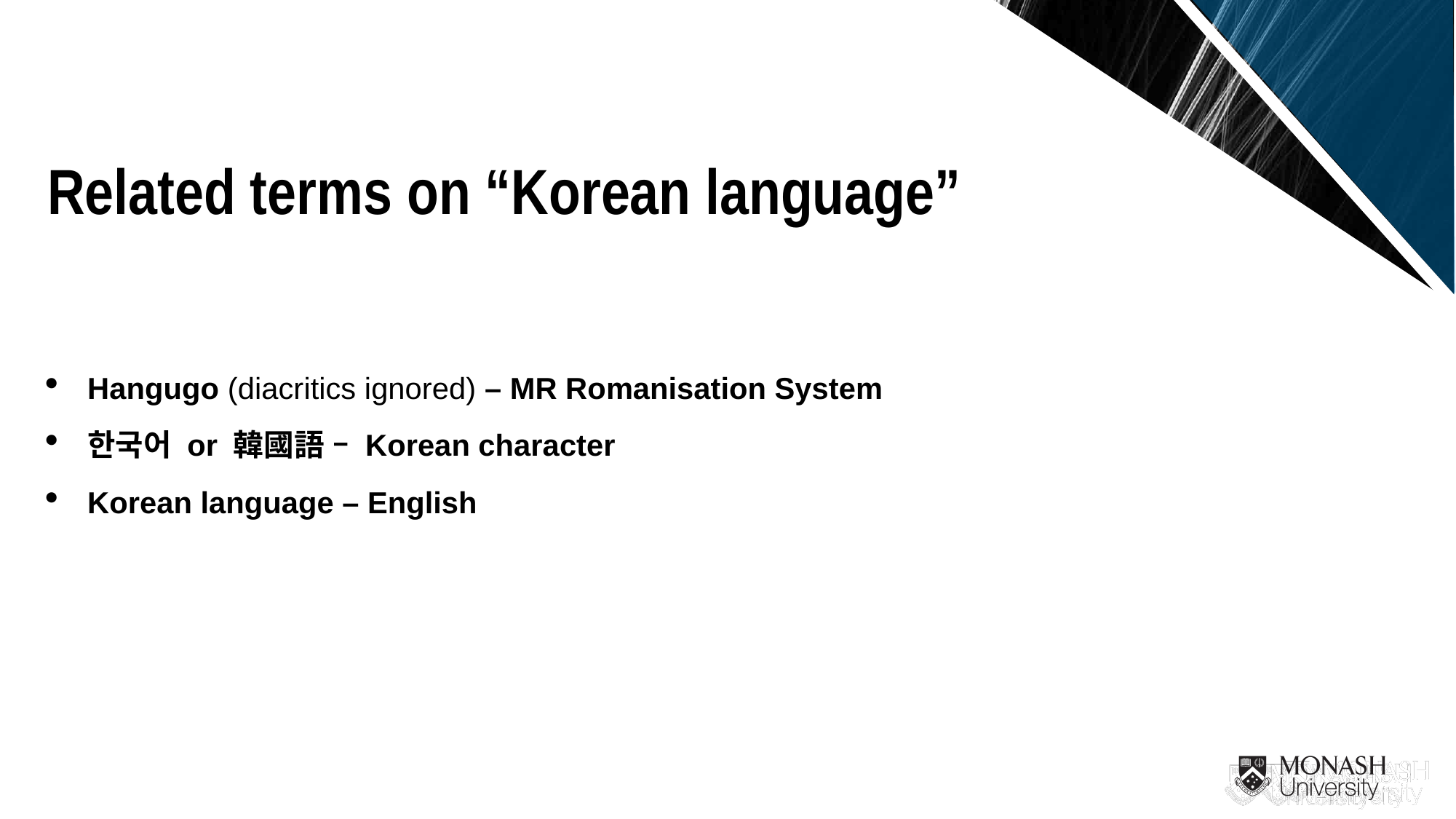

Related terms on “Korean language”
Hangugo (diacritics ignored) – MR Romanisation System
한국어 or 韓國語 – Korean character
Korean language – English